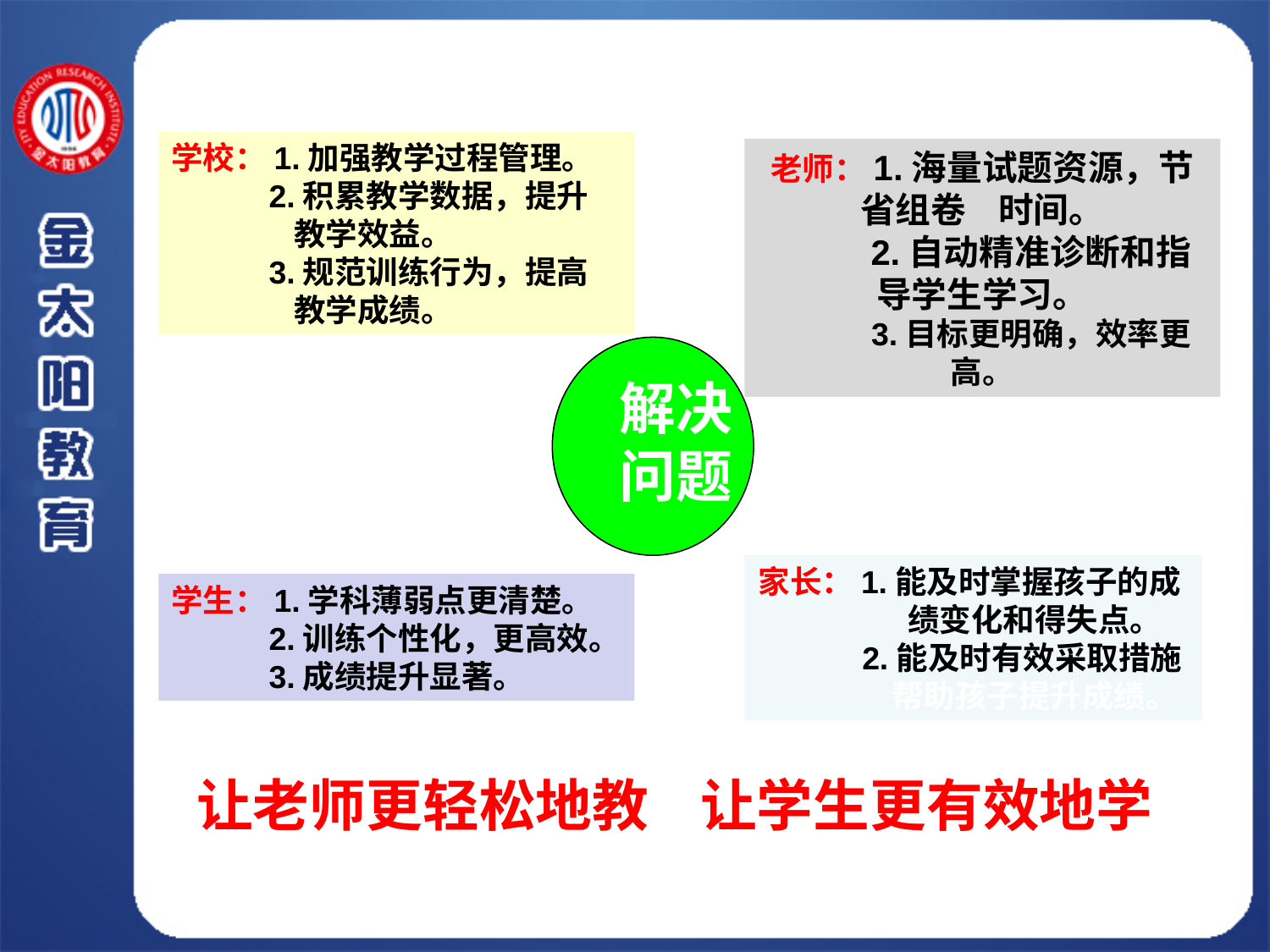

学校：1.加强教学过程管理。
           2.积累教学数据，提升
                教学效益。
           3.规范训练行为，提高
                教学成绩。
老师：1.海量试题资源，节省组卷    时间。
          2.自动精准诊断和指导学生学习。
           3.目标更明确，效率更高。

解决问题
家长：1.能及时掌握孩子的成
                绩变化和得失点。
           2.能及时有效采取措施
                帮助孩子提升成绩。
学生：1.学科薄弱点更清楚。
           2.训练个性化，更高效。
           3.成绩提升显著。
  让老师更轻松地教    让学生更有效地学